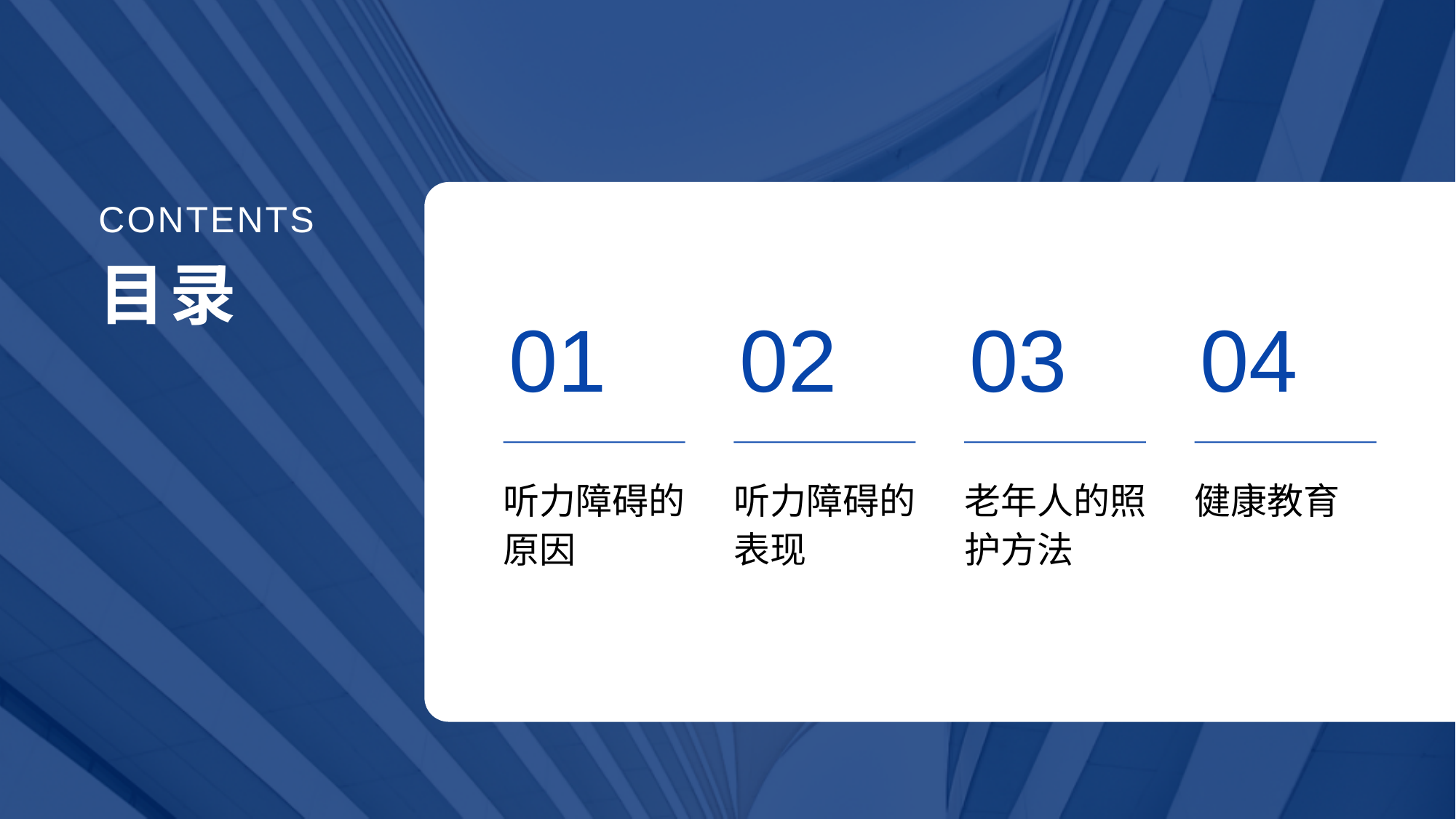

CONTENTS
目录
01
02
03
04

听力障碍的原因
听力障碍的表现
老年人的照护方法
健康教育